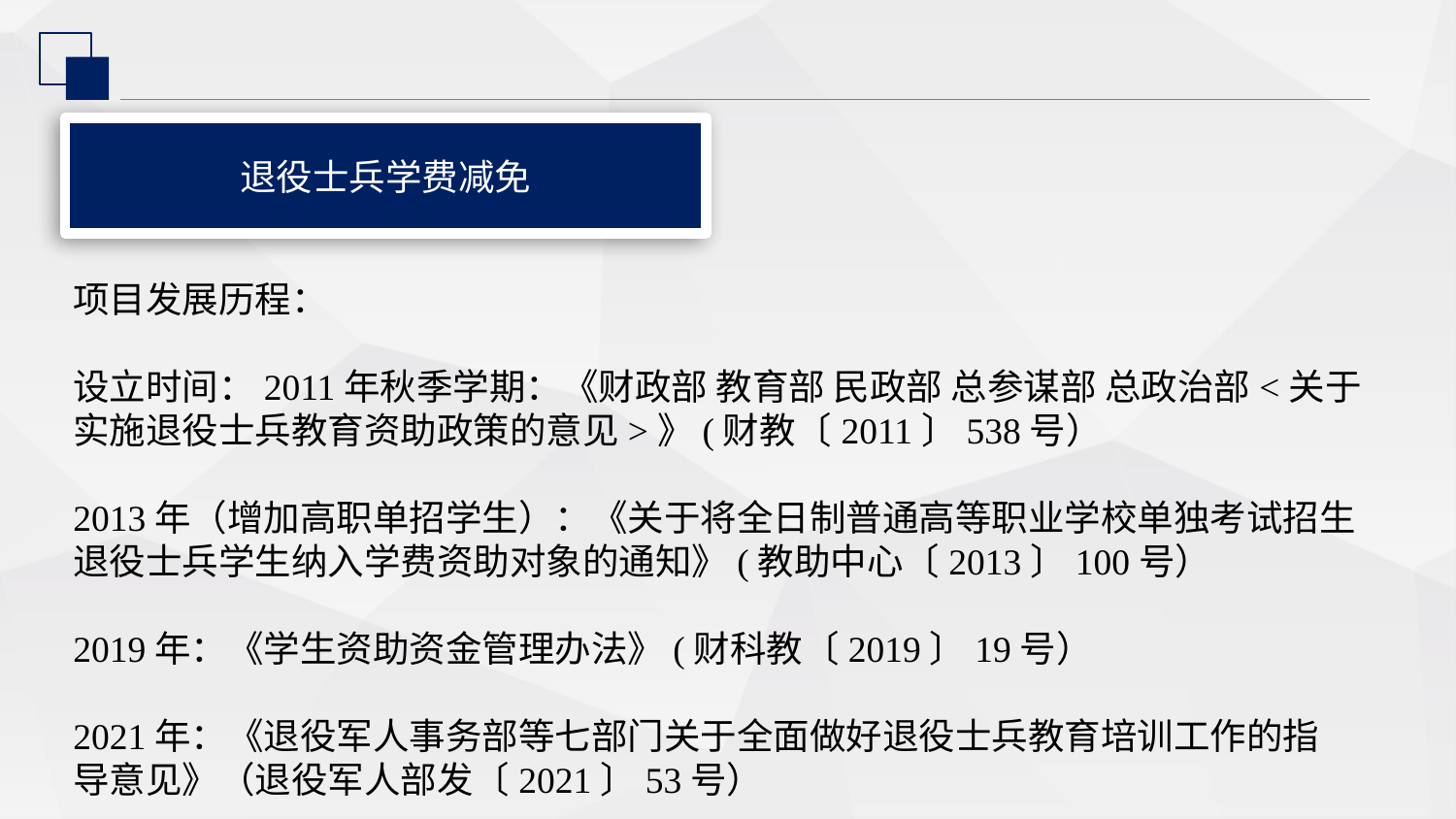

退役士兵学费减免

项目发展历程：

设立时间：2011年秋季学期：《财政部 教育部 民政部 总参谋部 总政治部<关于实施退役士兵教育资助政策的意见>》(财教〔2011〕538号）

2013年（增加高职单招学生）：《关于将全日制普通高等职业学校单独考试招生退役士兵学生纳入学费资助对象的通知》(教助中心〔2013〕100号）

2019年：《学生资助资金管理办法》(财科教〔2019〕19号）

2021年：《退役军人事务部等七部门关于全面做好退役士兵教育培训工作的指     导意见》（退役军人部发〔2021〕53号）